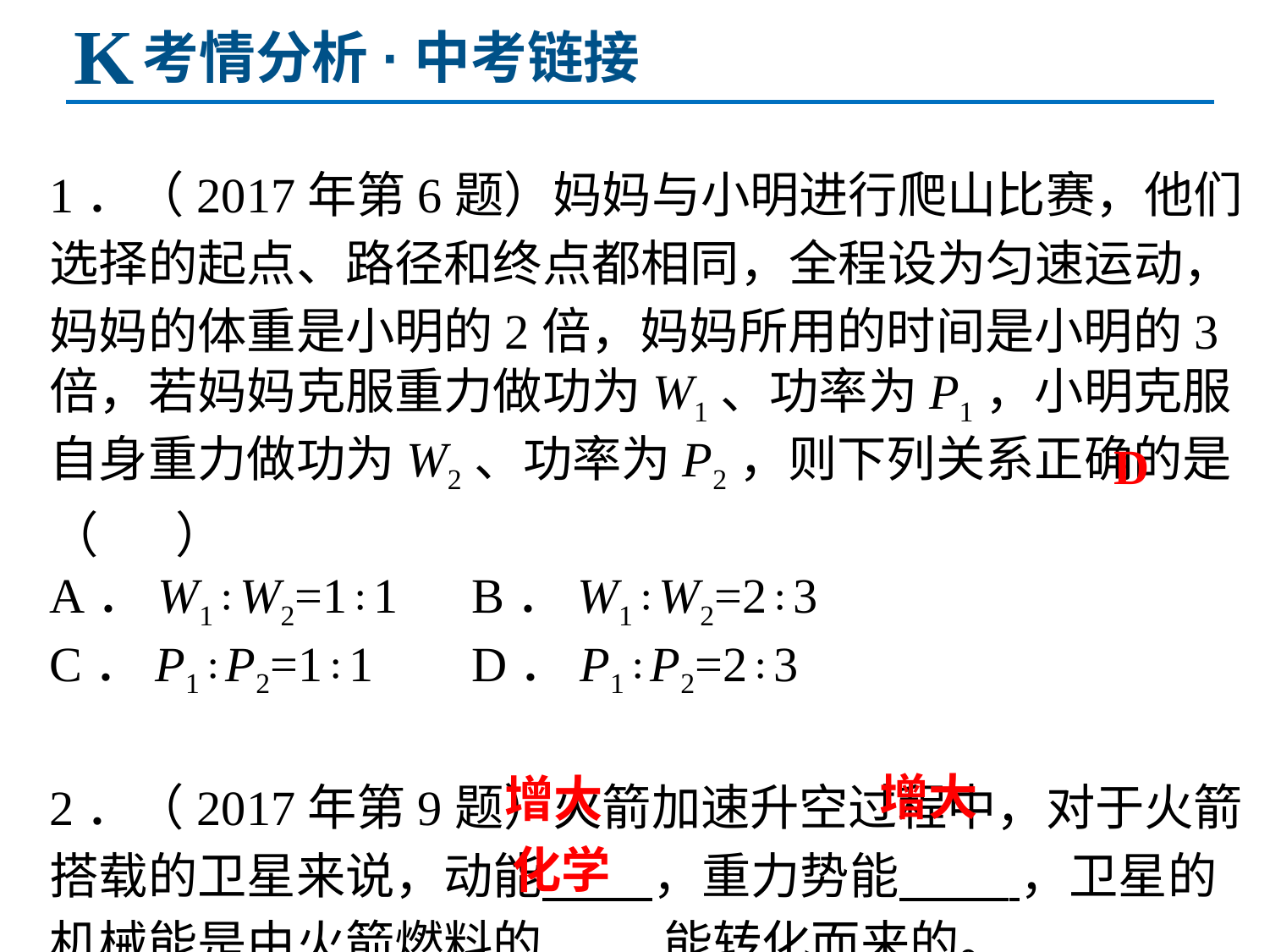

K
考情分析·中考链接
1．（2017年第6题）妈妈与小明进行爬山比赛，他们选择的起点、路径和终点都相同，全程设为匀速运动，妈妈的体重是小明的2倍，妈妈所用的时间是小明的3倍，若妈妈克服重力做功为W1、功率为P1，小明克服自身重力做功为W2、功率为P2，则下列关系正确的是（       ）
A．W1∶W2=1∶1      B．W1∶W2=2∶3
C．P1∶P2=1∶1        D．P1∶P2=2∶3

2．（2017年第9题）火箭加速升空过程中，对于火箭搭载的卫星来说，动能          ，重力势能           ，卫星的机械能是由火箭燃料的           能转化而来的。
D
增大
增大
化学